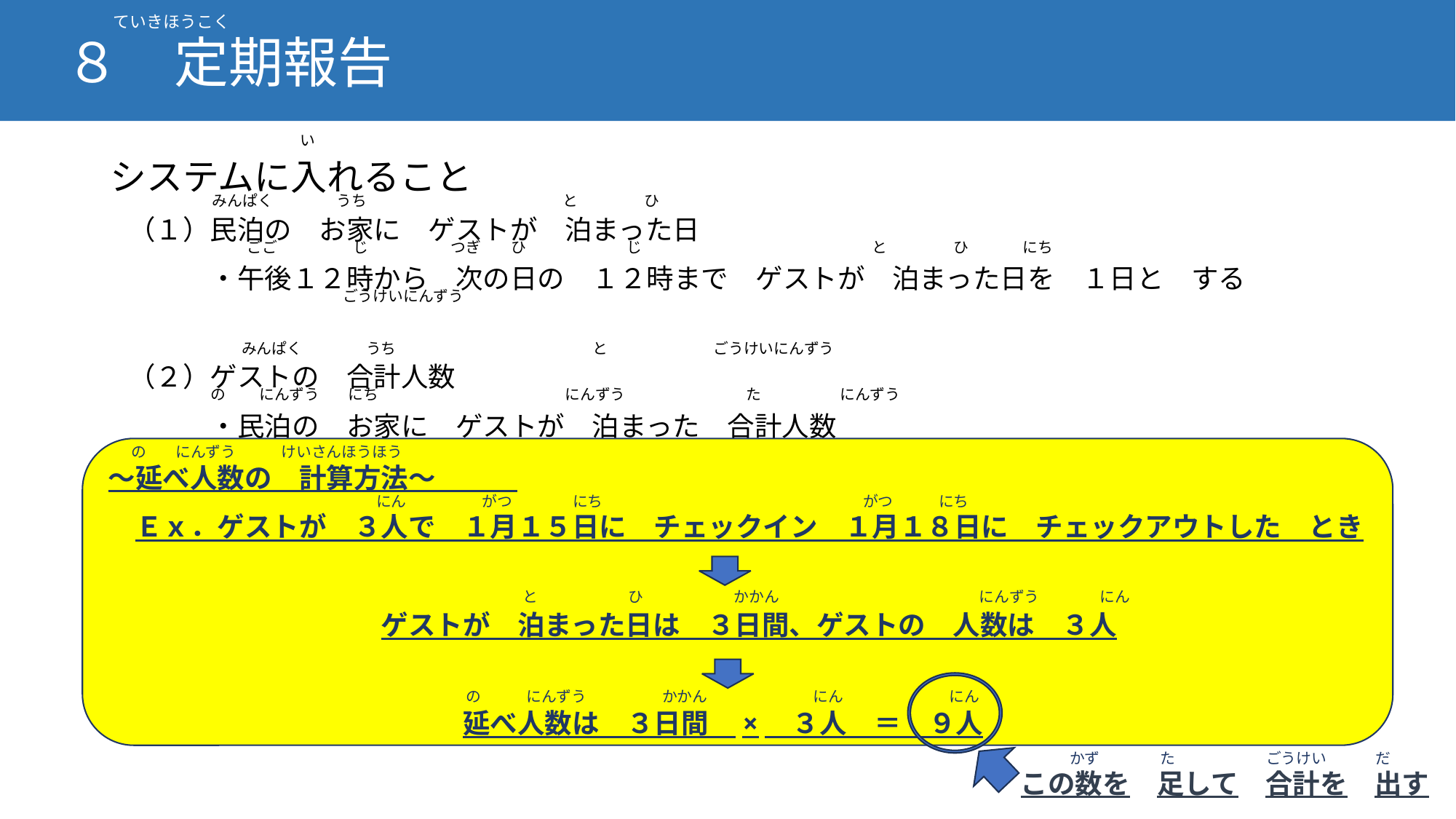

８　定期報告
　　ていきほうこく
い
システムに入れること
みんぱく　　　 　うち　　　　　　　　　　　　　と　 　　     ひ
（１）民泊の　お家に　ゲストが　泊まった日
　　　・午後１２時から　次の日の　１２時まで　ゲストが　泊まった日を　１日と　する
（２）ゲストの　合計人数
　　　・民泊の　お家に　ゲストが　泊まった　合計人数
（３）延べ人数〈１日あたりの　ゲストの　人数を　すべて　足した　人数〉
ごご　　　　　じ　　　　　  つぎ　　ひ 　 　　　 　　じ　　　　　　　　　　　　　 　　と　      　　ひ　       　にち
ごうけいにんずう
みんぱく　　　 　うち　　　　　　　　　　　　　と　　　　　　　ごうけいにんずう
の　　 にんずう    　にち　　　　　　                   　　にんずう　　　　　             た　　　　 　にんずう
の   　 にんずう　　　けいさんほうほう
～延べ人数の　計算方法～
　Ｅｘ．ゲストが　３人で　１月１５日に　チェックイン　１月１８日に　チェックアウトした　とき

　　　　　　　　　　ゲストが　泊まった日は　３日間、ゲストの　人数は　３人

　　　　　　　　　　　　　延べ人数は　３日間　×　３人　＝　９人
にん　　　　　がつ　　　　にち　　　 　　　　　　　　　　　　　　がつ　　　にち

と　　　　　　ひ　　　　　　かかん　　　　 　　　　　　　　　にんずう　　　　にん

の　　　にんずう　　　　　かかん　　　　　　　にん　　　　　　　にん

かず　　　　た　　　　　　ごうけい　　　 だ
この数を　足して　合計を　出す